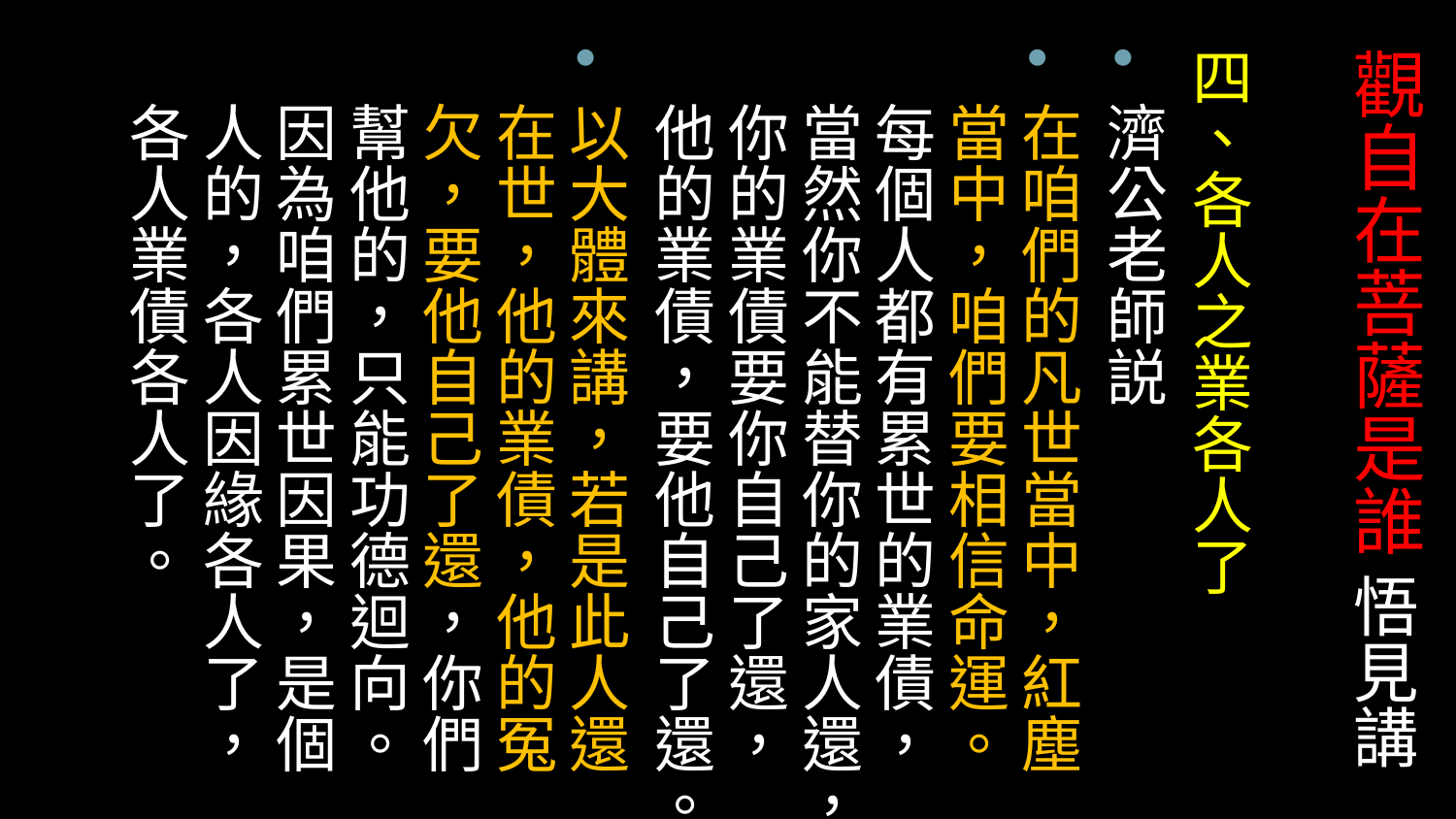

# 觀自在菩薩是誰 悟見講
四、各人之業各人了
濟公老師説
在咱們的凡世當中，紅塵當中，咱們要相信命運。每個人都有累世的業債，當然你不能替你的家人還，你的業債要你自己了還，他的業債，要他自己了還。
以大體來講，若是此人還在世，他的業債，他的冤欠，要他自己了還，你們幫他的，只能功德迴向。因為咱們累世因果，是個人的，各人因緣各人了，各人業債各人了。